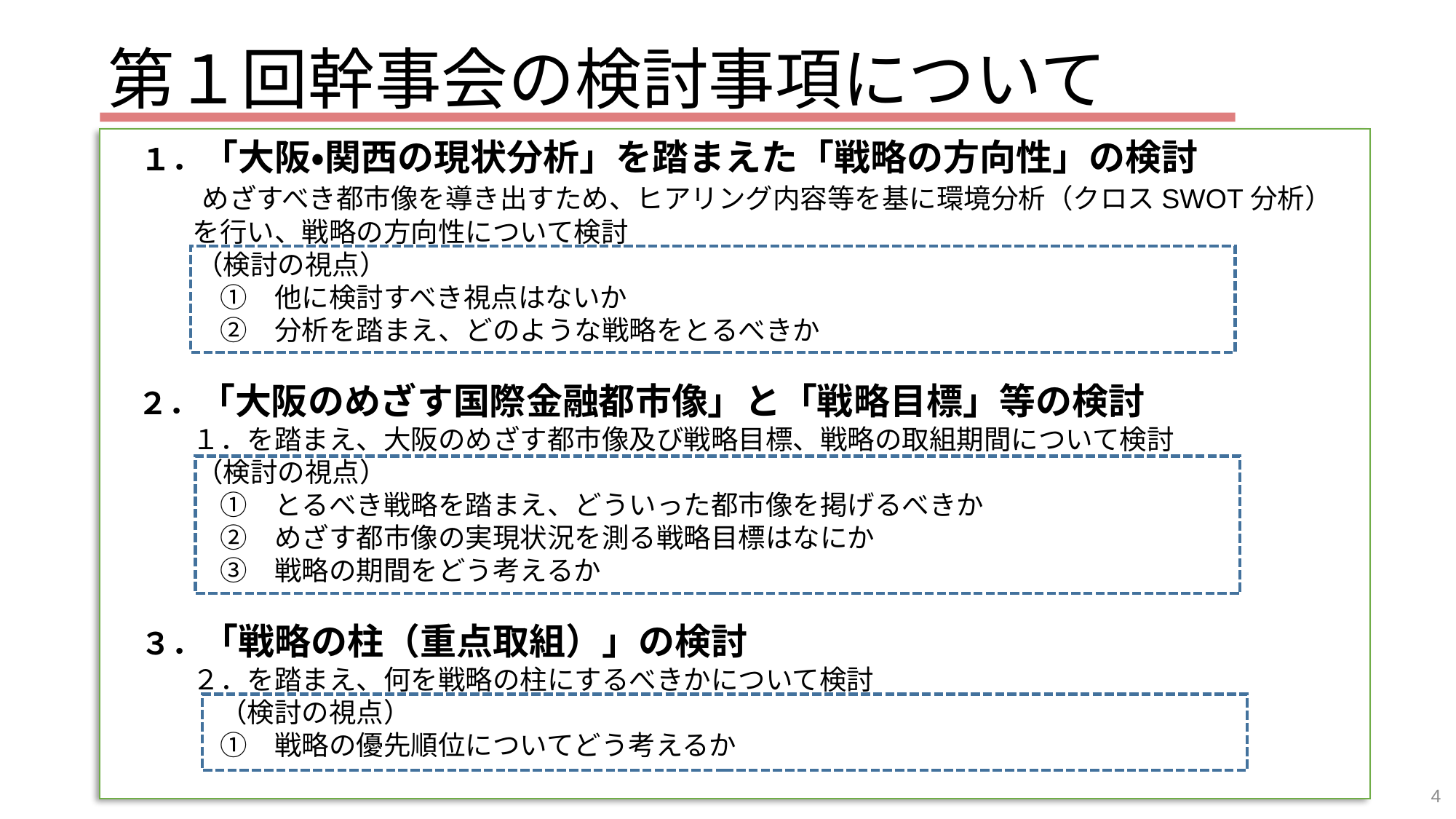

# 第１回幹事会の検討事項について
　１．「大阪・関西の現状分析」を踏まえた「戦略の方向性」の検討
　　　めざすべき都市像を導き出すため、ヒアリング内容等を基に環境分析（クロスSWOT分析）
　　　を行い、戦略の方向性について検討
　　　　（検討の視点）
　　①　他に検討すべき視点はないか
　　②　分析を踏まえ、どのような戦略をとるべきか

　２．「大阪のめざす国際金融都市像」と「戦略目標」等の検討
　　　１．を踏まえ、大阪のめざす都市像及び戦略目標、戦略の取組期間について検討
　　　　（検討の視点）
　　①　とるべき戦略を踏まえ、どういった都市像を掲げるべきか
　　②　めざす都市像の実現状況を測る戦略目標はなにか
　　③　戦略の期間をどう考えるか

　３．「戦略の柱（重点取組）」の検討
　　　２．を踏まえ、何を戦略の柱にするべきかについて検討
　　　　（検討の視点）
　　　　①　戦略の優先順位についてどう考えるか

4